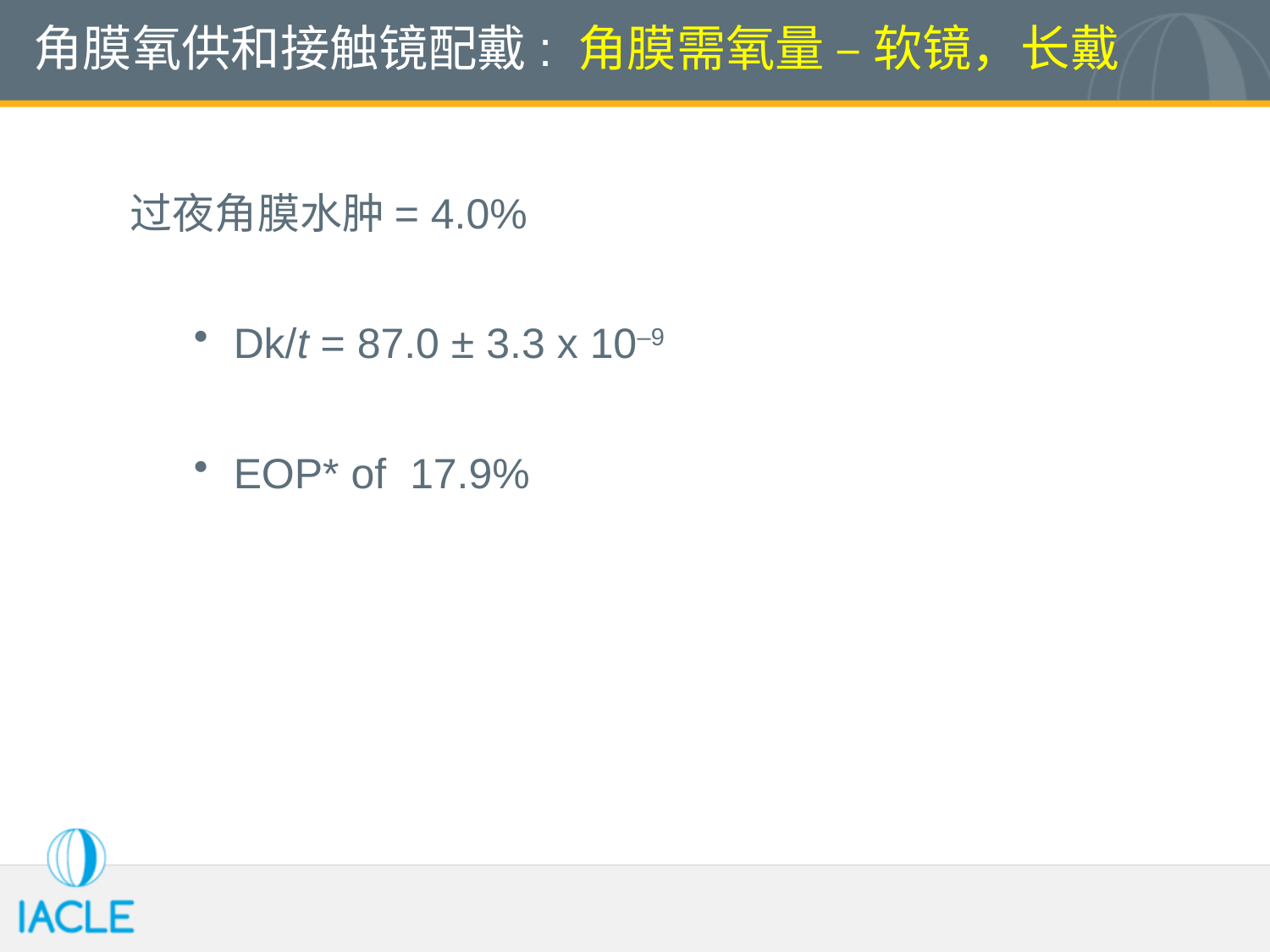

角膜氧供和接触镜配戴: 角膜需氧量 – 软镜，长戴
过夜角膜水肿= 4.0%
Dk/t = 87.0 ± 3.3 x 10–9
EOP* of  17.9%